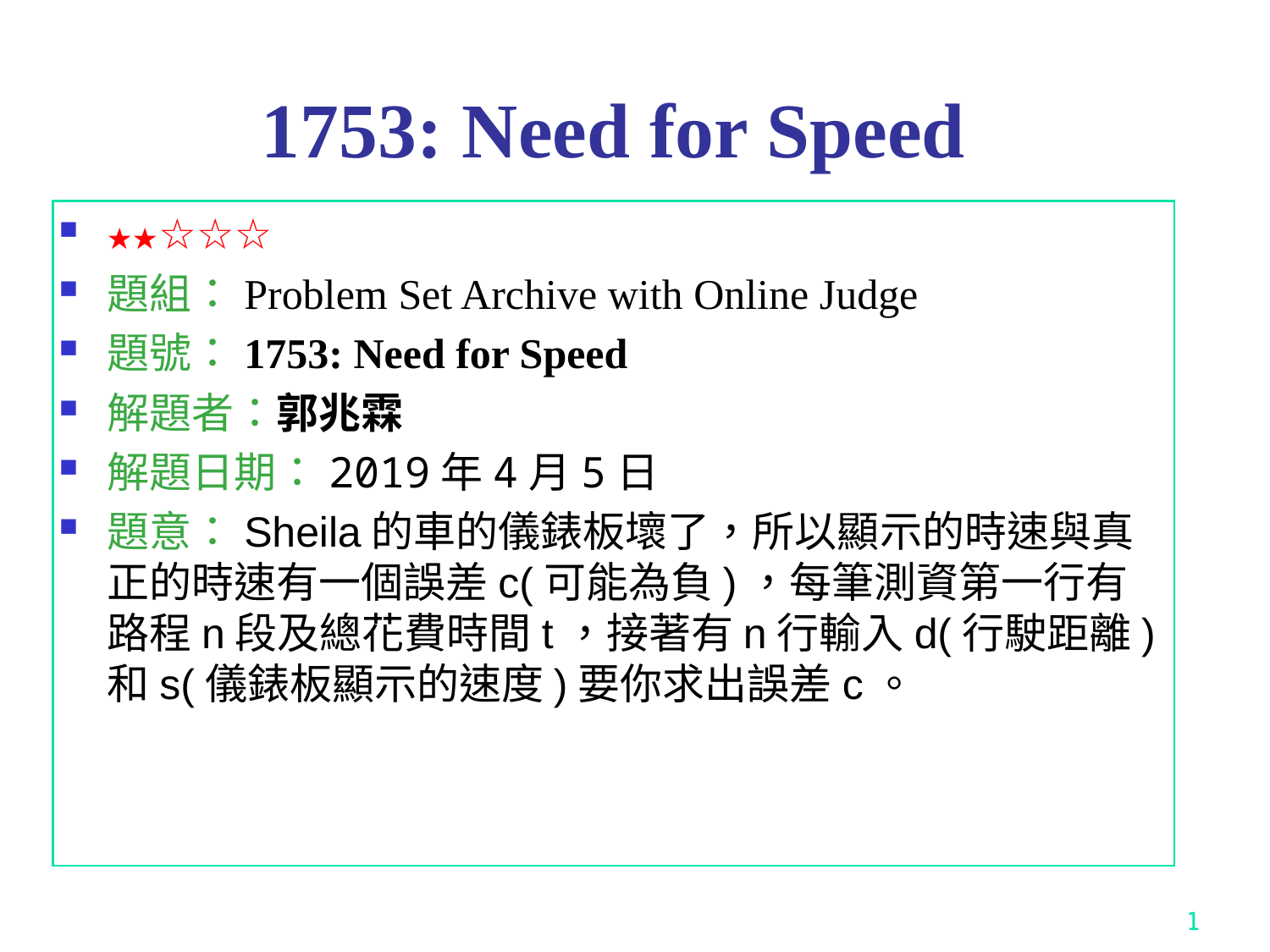

1753: Need for Speed
★★☆☆☆
題組：Problem Set Archive with Online Judge
題號：1753: Need for Speed
解題者：郭兆霖
解題日期：2019年4月5日
題意：Sheila的車的儀錶板壞了，所以顯示的時速與真正的時速有一個誤差c(可能為負)，每筆測資第一行有路程n段及總花費時間t，接著有n行輸入d(行駛距離)和s(儀錶板顯示的速度)要你求出誤差c。
1